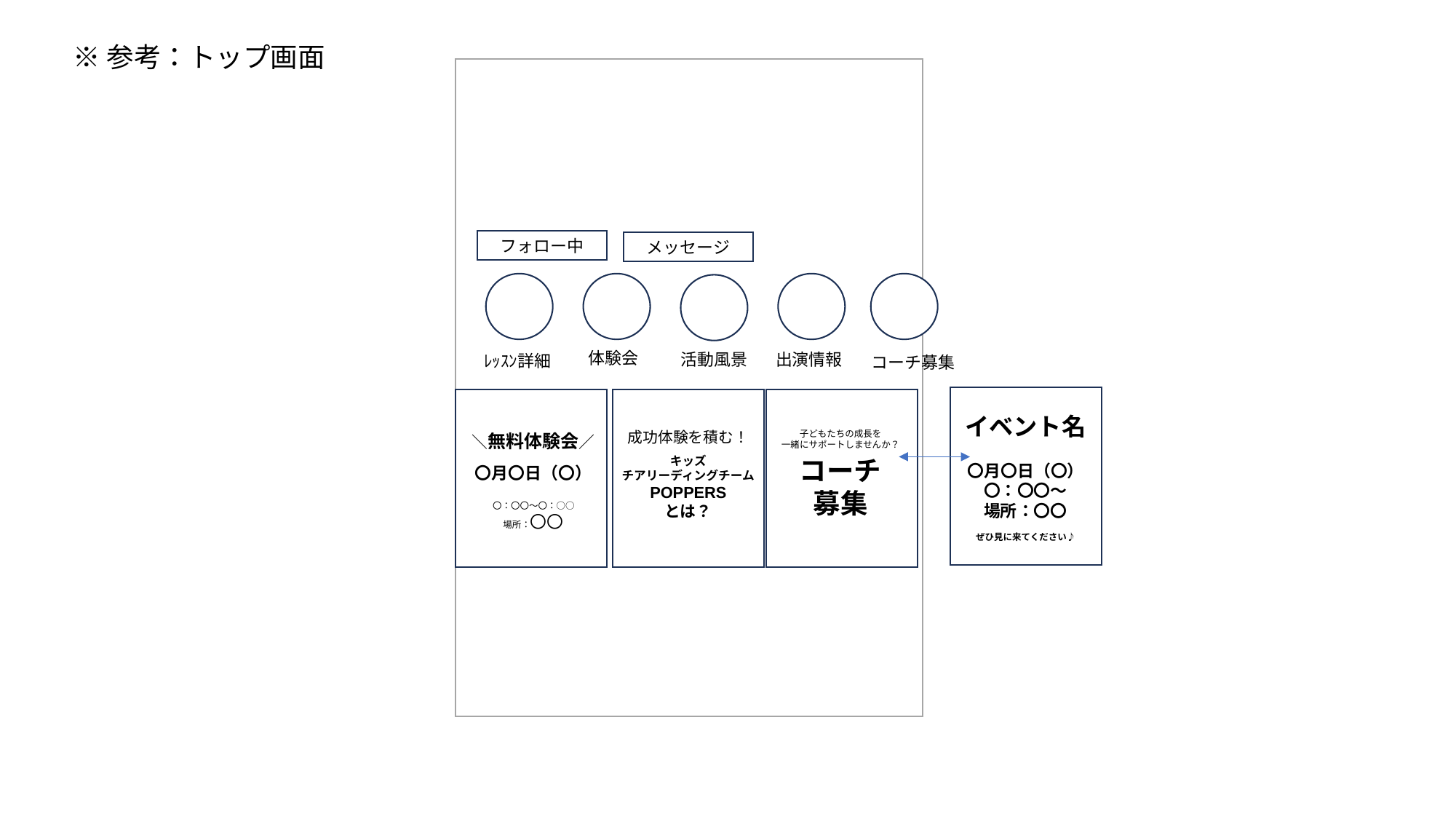

※参考：トップ画面

フォロー中
メッセージ

体験会
活動風景
出演情報
ﾚｯｽﾝ詳細
コーチ募集

イベント名

〇月〇日（〇）
〇：〇〇～
場所：〇〇

ぜひ見に来てください♪

成功体験を積む！

キッズ
チアリーディングチーム
POPPERS
とは？

子どもたちの成長を
一緒にサポートしませんか？

コーチ
募集

＼無料体験会／

〇月〇日（〇）

〇：〇〇～〇：○○
場所：〇〇